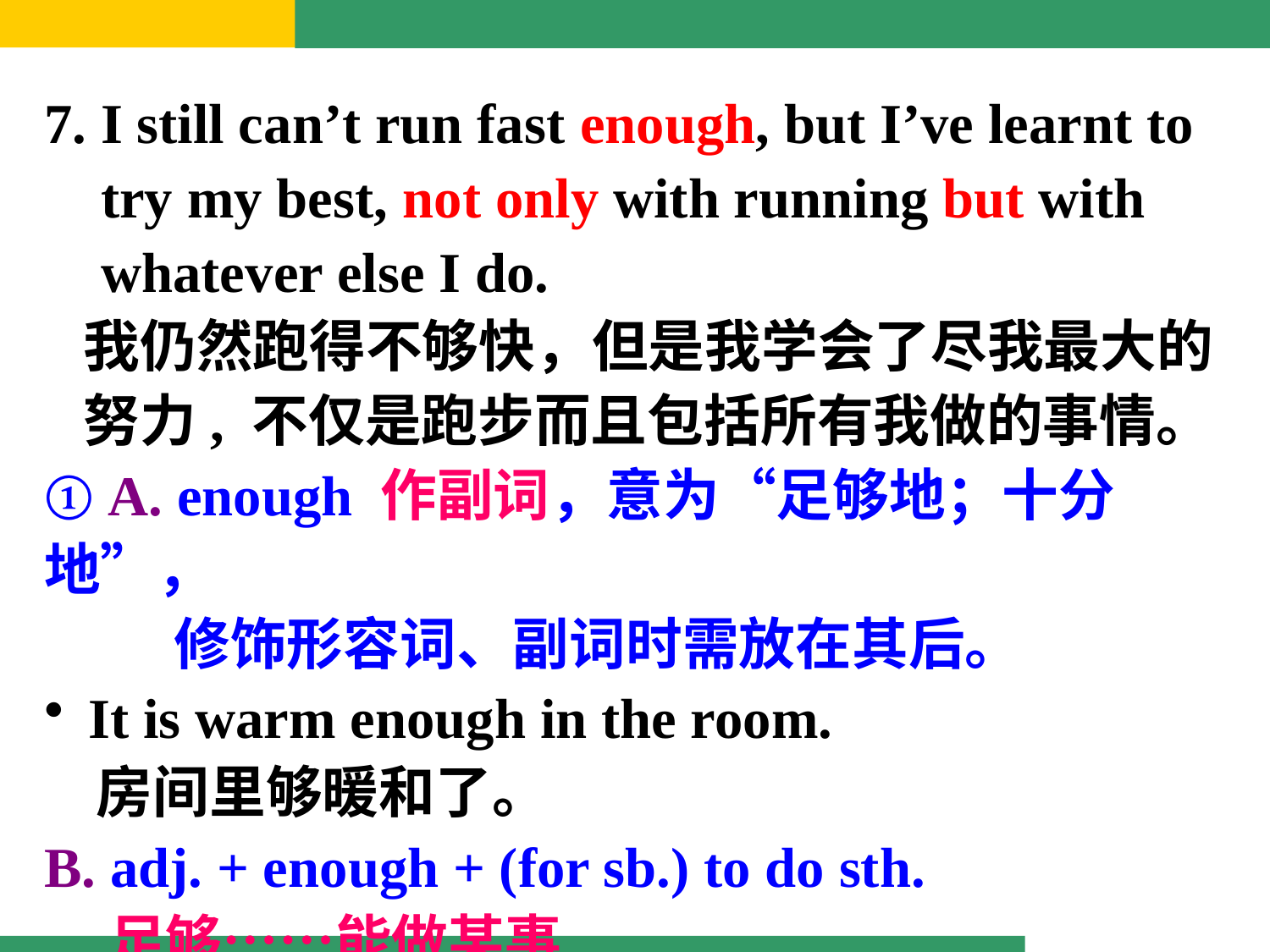

7. I still can’t run fast enough, but I’ve learnt to
    try my best, not only with running but with
    whatever else I do.
  我仍然跑得不够快，但是我学会了尽我最大的
  努力, 不仅是跑步而且包括所有我做的事情。
① A. enough 作副词，意为“足够地；十分地”，
         修饰形容词、副词时需放在其后。
 It is warm enough in the room.
   房间里够暖和了。
B. adj. + enough + (for sb.) to do sth.
    足够……能做某事